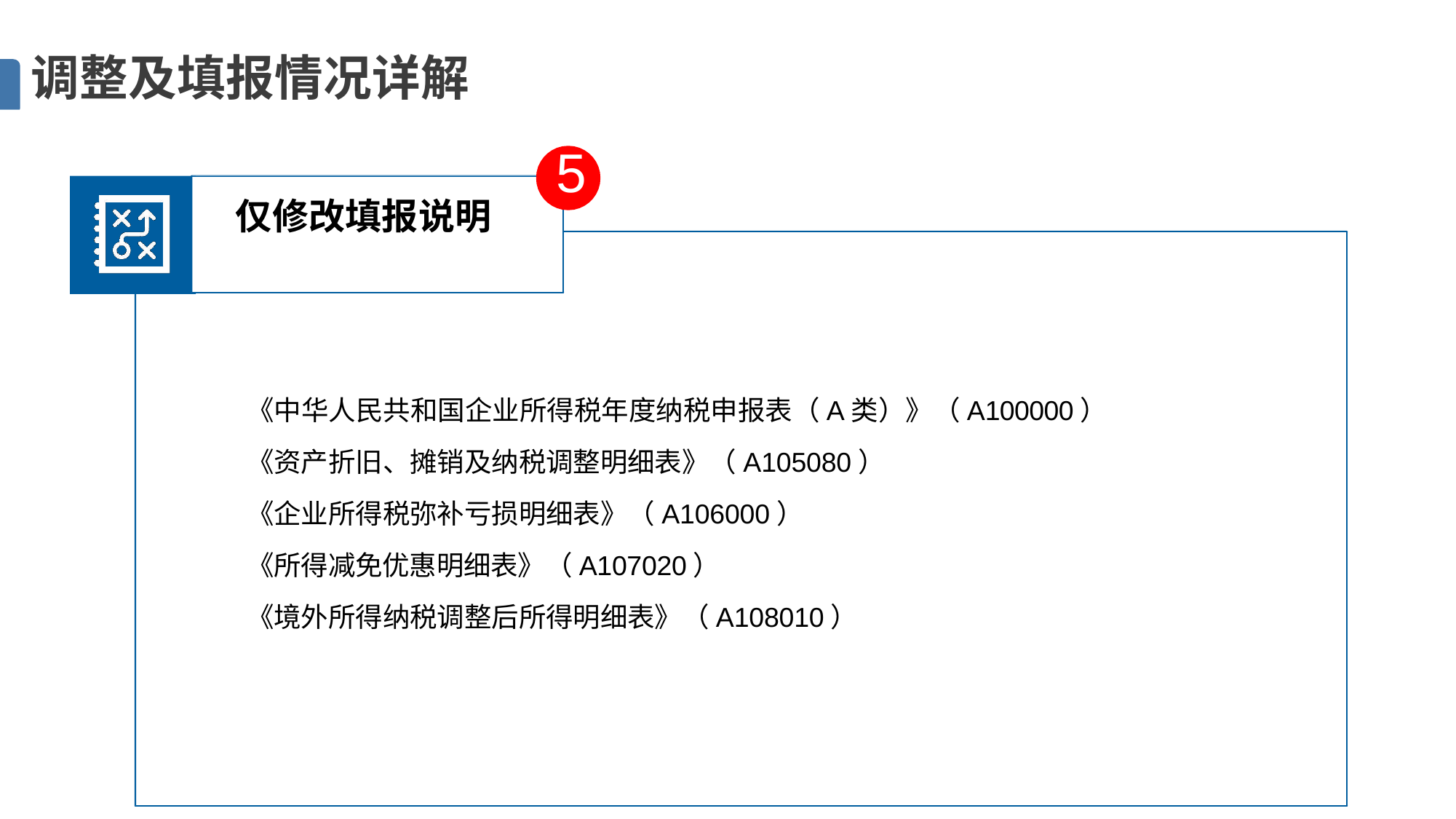

# 调整及填报情况详解

26

5

《中华人民共和国企业所得税年度纳税申报表（A类）》（A100000）
《资产折旧、摊销及纳税调整明细表》（A105080）
《企业所得税弥补亏损明细表》（A106000）
《所得减免优惠明细表》（A107020）
《境外所得纳税调整后所得明细表》（A108010）

仅修改填报说明